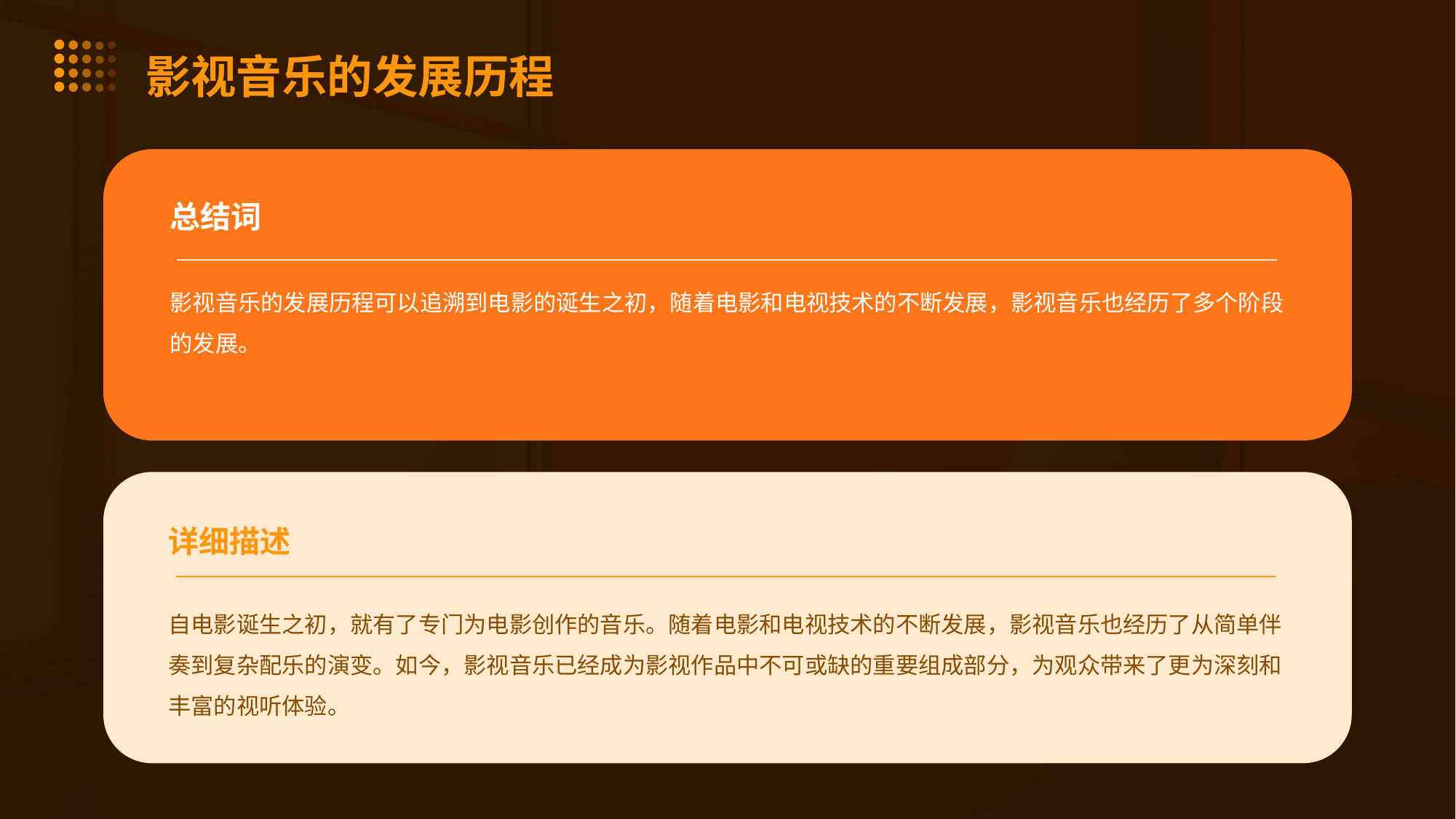

影视音乐的发展历程

总结词
影视音乐的发展历程可以追溯到电影的诞生之初，随着电影和电视技术的不断发展，影视音乐也经历了多个阶段的发展。

详细描述
自电影诞生之初，就有了专门为电影创作的音乐。随着电影和电视技术的不断发展，影视音乐也经历了从简单伴奏到复杂配乐的演变。如今，影视音乐已经成为影视作品中不可或缺的重要组成部分，为观众带来了更为深刻和丰富的视听体验。